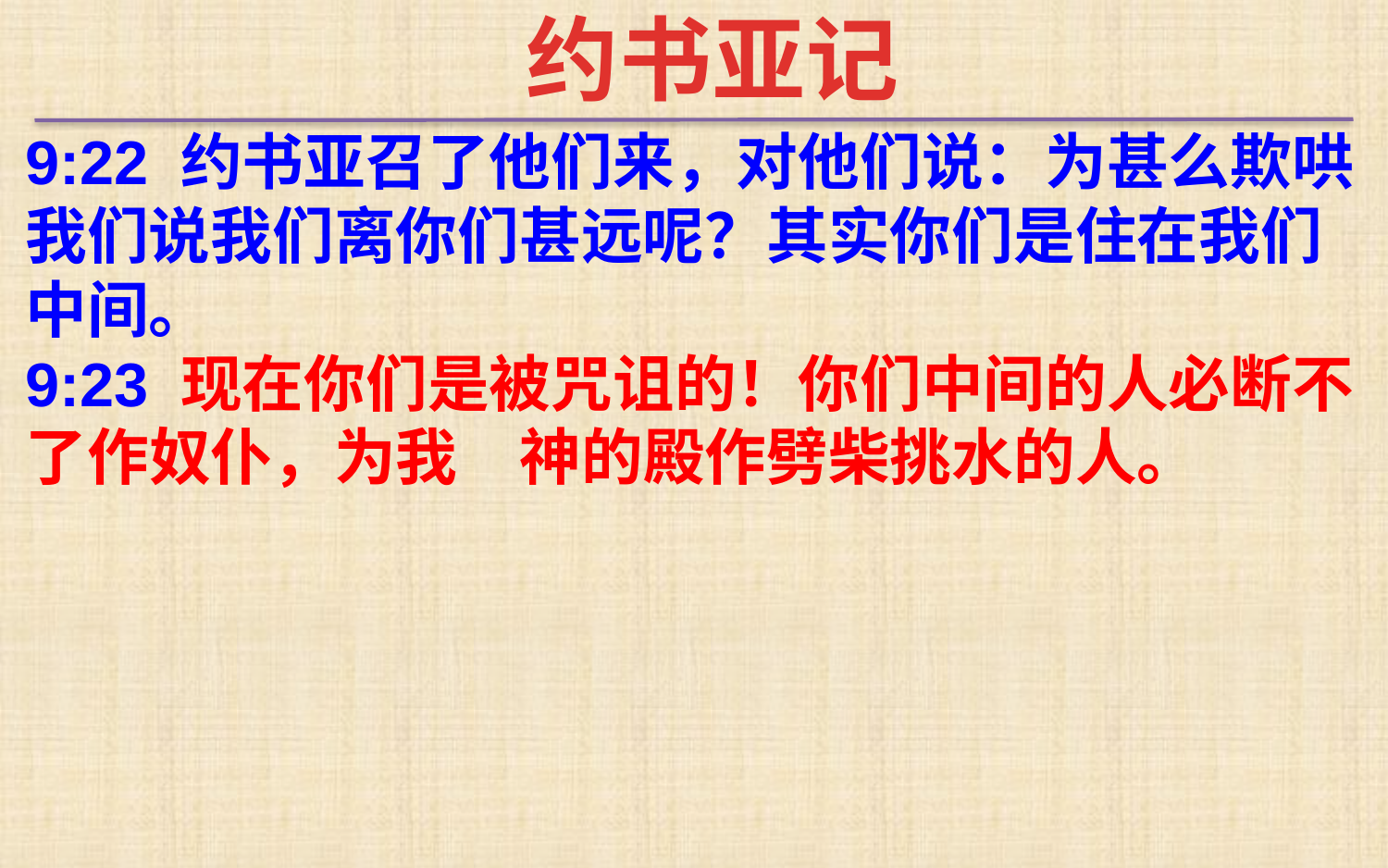

约书亚记
9:22 约书亚召了他们来，对他们说：为甚么欺哄我们说我们离你们甚远呢？其实你们是住在我们中间。
9:23 现在你们是被咒诅的！你们中间的人必断不了作奴仆，为我　神的殿作劈柴挑水的人。